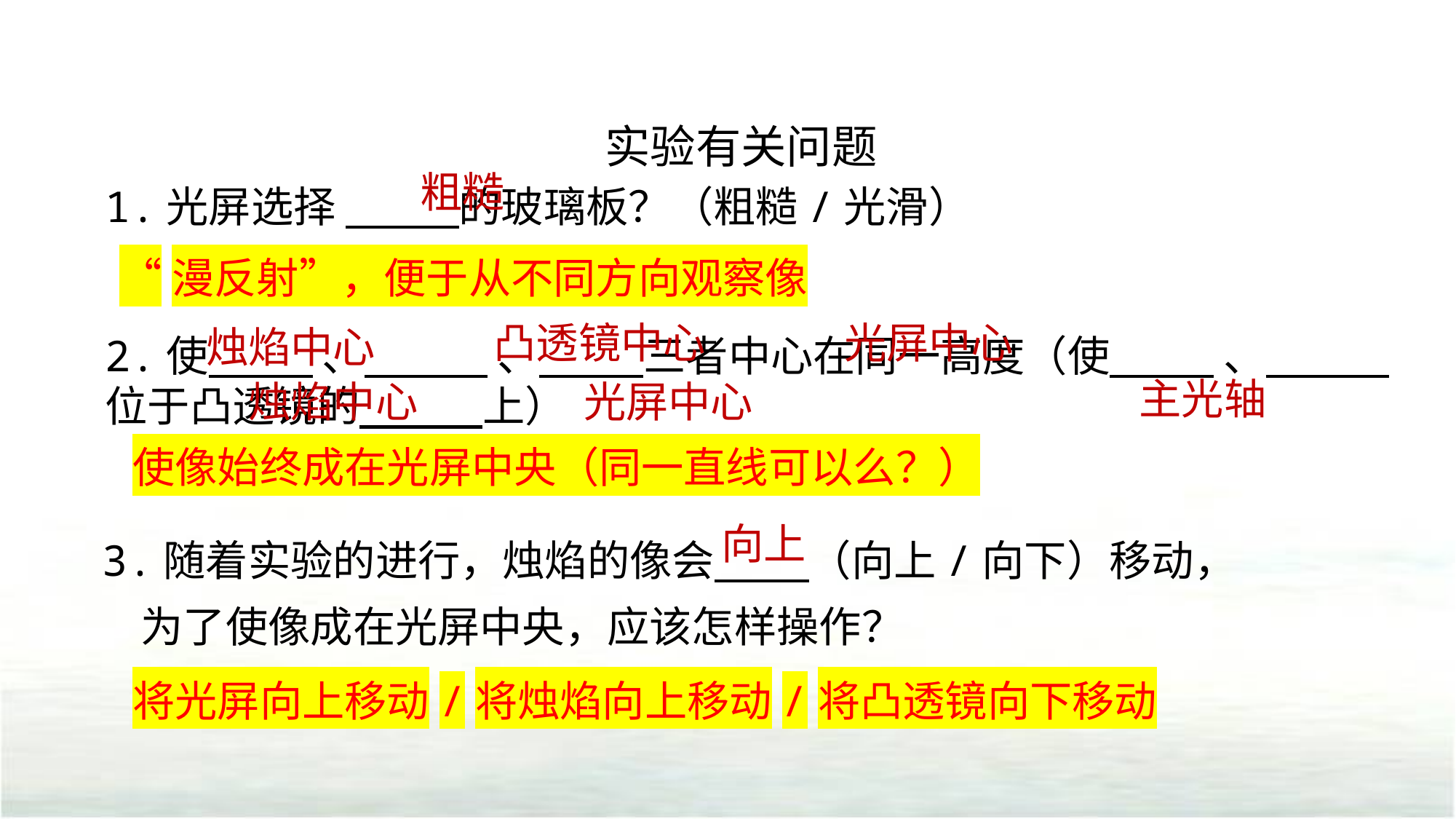

实验有关问题
粗糙
1.光屏选择             的玻璃板？（粗糙/光滑）
“漫反射”，便于从不同方向观察像
凸透镜中心
光屏中心
烛焰中心
2.使            、              、           三者中心在同一高度（使            、              位于凸透镜的             上）
主光轴
烛焰中心
光屏中心
使像始终成在光屏中央（同一直线可以么？）
向上
3.随着实验的进行，烛焰的像会          （向上/向下）移动，
   为了使像成在光屏中央，应该怎样操作？
将光屏向上移动/将烛焰向上移动/将凸透镜向下移动